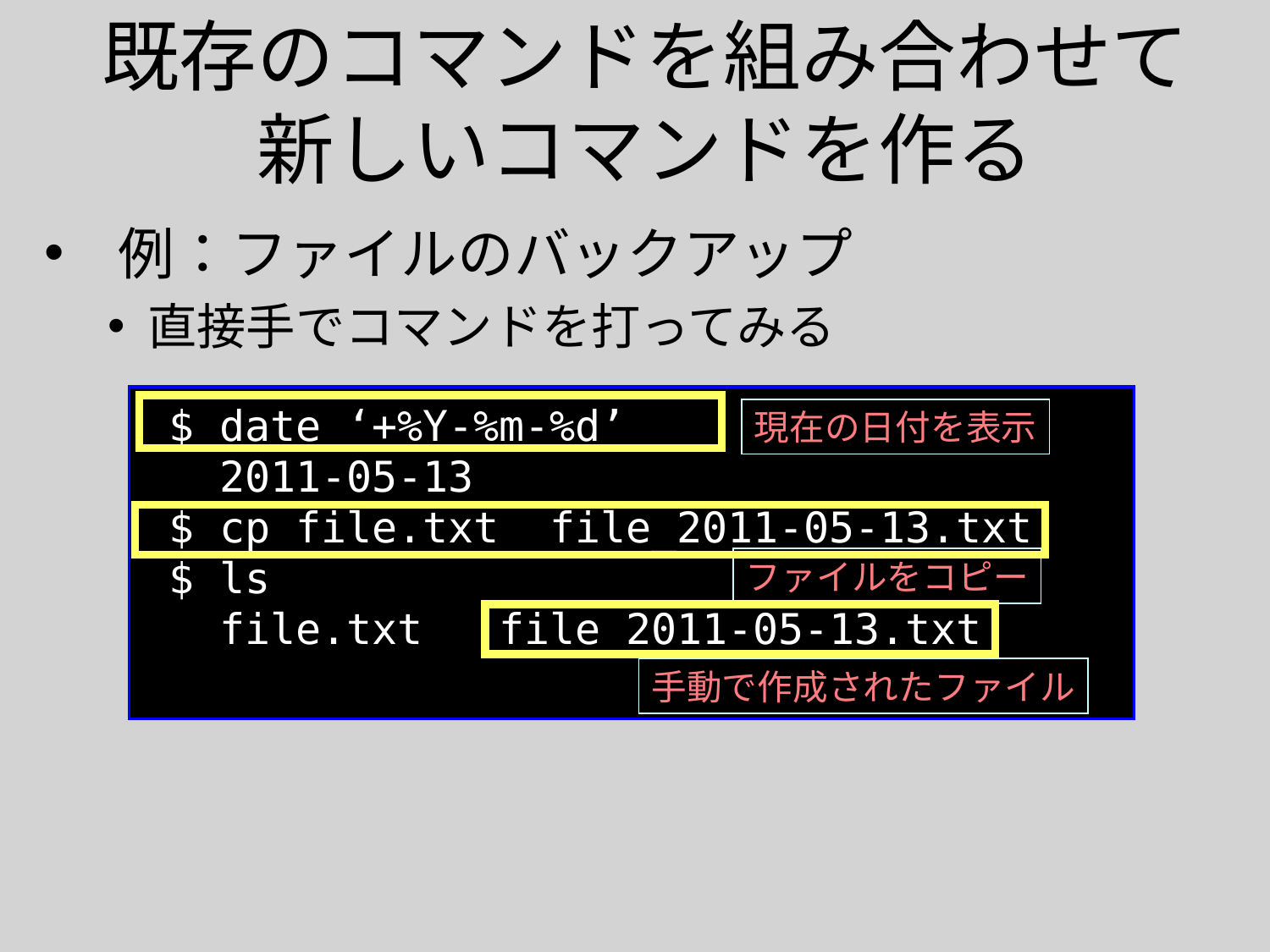

# 既存のコマンドを組み合わせて 新しいコマンドを作る
 例：ファイルのバックアップ
直接手でコマンドを打ってみる

$ date ‘+%Y-%m-%d’
  2011-05-13
$ cp file.txt  file_2011-05-13.txt
$ ls
  file.txt   file_2011-05-13.txt

現在の日付を表示

ファイルをコピー

手動で作成されたファイル